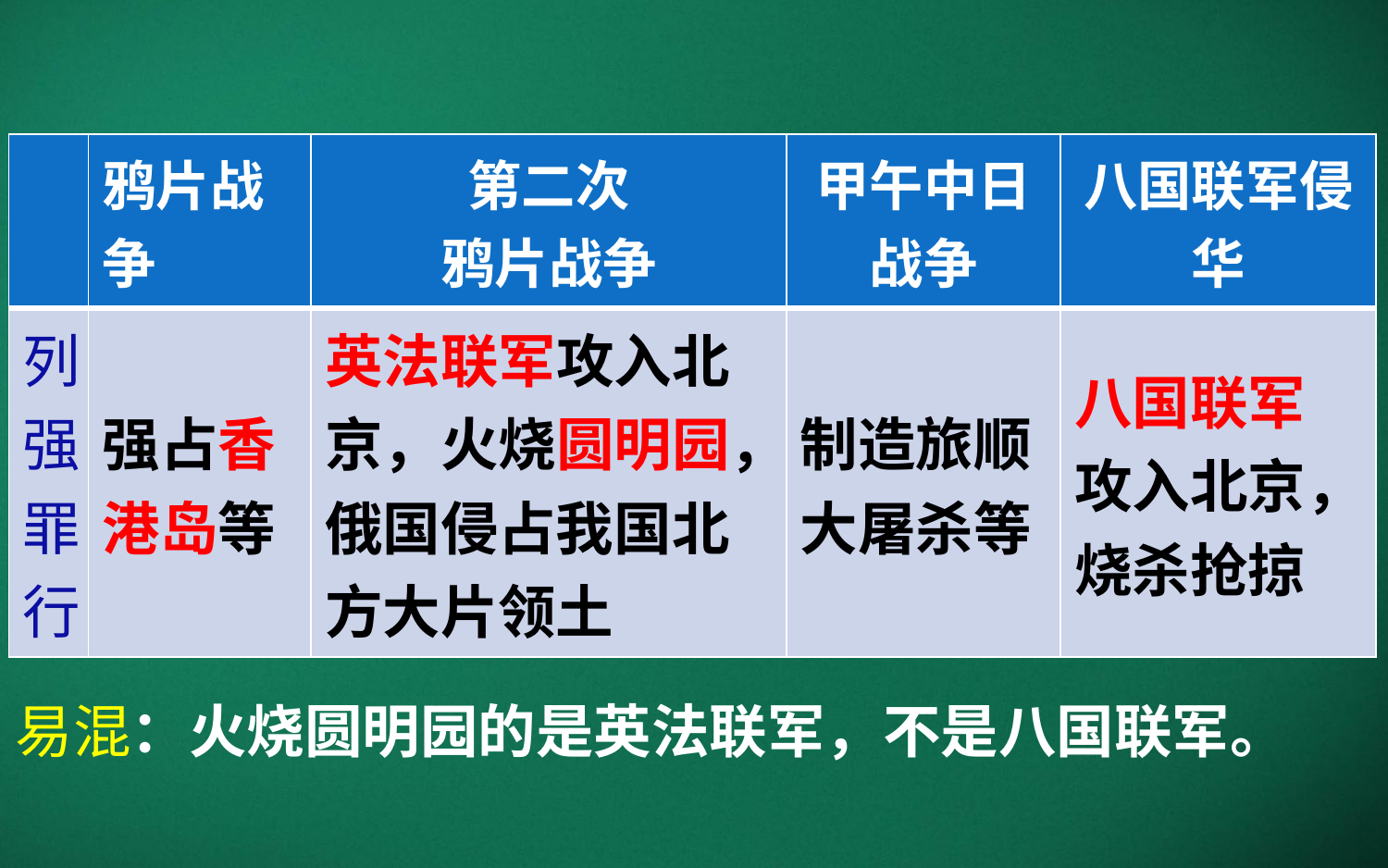

|  | 鸦片战争 | 第二次 鸦片战争 | 甲午中日战争 | 八国联军侵华 |
| --- | --- | --- | --- | --- |
| 列强罪行 | 强占香港岛等 | 英法联军攻入北京，火烧圆明园，俄国侵占我国北方大片领土 | 制造旅顺大屠杀等 | 八国联军攻入北京，烧杀抢掠 |
易混：火烧圆明园的是英法联军，不是八国联军。